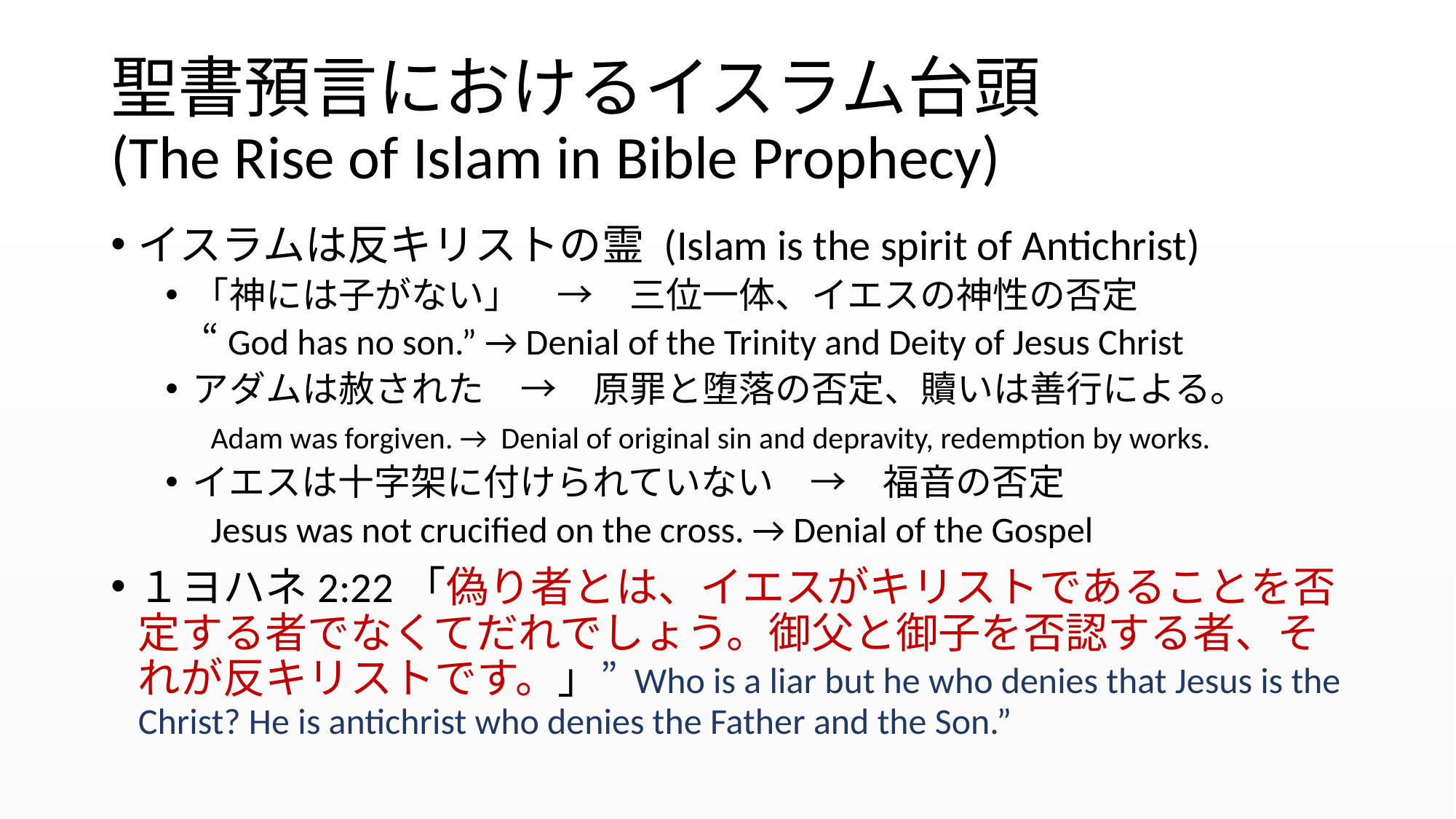

# 聖書預言におけるイスラム台頭 (The Rise of Islam in Bible Prophecy)
イスラムは反キリストの霊 (Islam is the spirit of Antichrist)
「神には子がない」　→　三位一体、イエスの神性の否定
　“God has no son.” → Denial of the Trinity and Deity of Jesus Christ
アダムは赦された　→　原罪と堕落の否定、贖いは善行による。
　Adam was forgiven. →  Denial of original sin and depravity, redemption by works.
イエスは十字架に付けられていない　→　福音の否定
　Jesus was not crucified on the cross. → Denial of the Gospel
１ヨハネ2:22「偽り者とは、イエスがキリストであることを否定する者でなくてだれでしょう。御父と御子を否認する者、それが反キリストです。」” Who is a liar but he who denies that Jesus is the Christ? He is antichrist who denies the Father and the Son.”